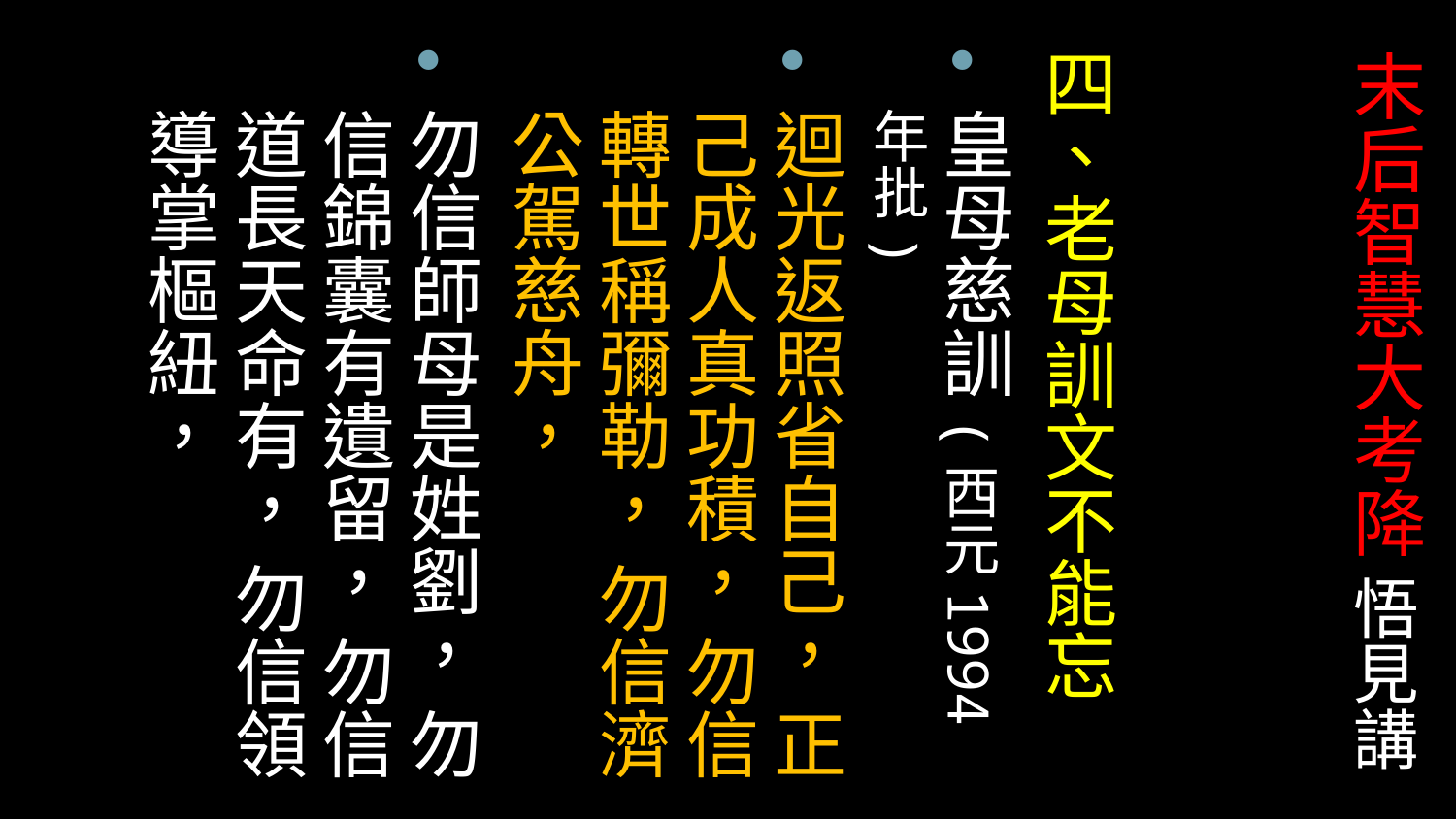

四、老母訓文不能忘
皇母慈訓(西元1994年批)
迴光返照省自己， 正己成人真功積， 勿信轉世稱彌勒， 勿信濟公駕慈舟，
勿信師母是姓劉， 勿信錦囊有遺留， 勿信道長天命有， 勿信領導掌樞紐，

# 末后智慧大考降 悟見講